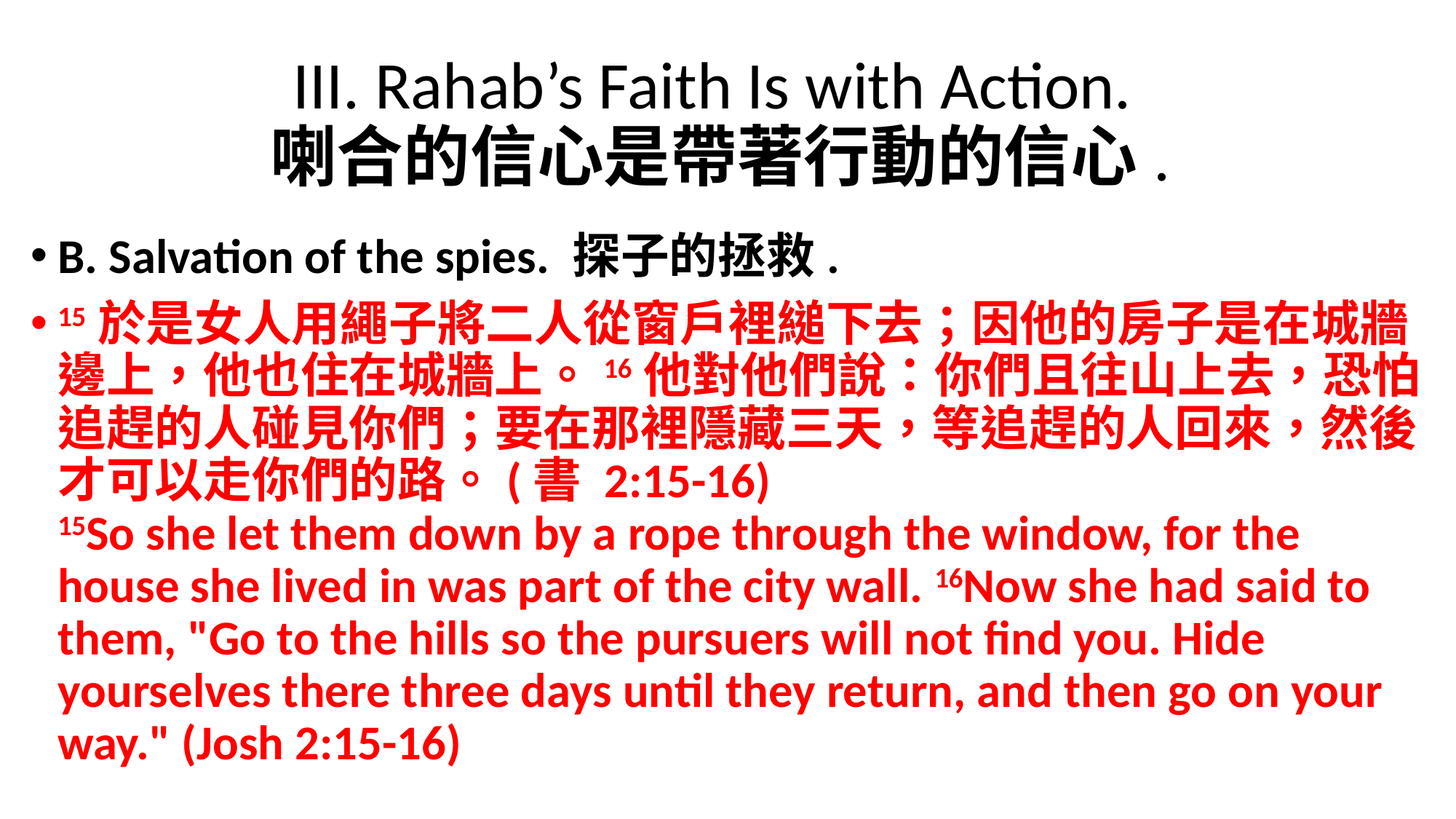

# III. Rahab’s Faith Is with Action. 喇合的信心是帶著行動的信心.
B. Salvation of the spies. 探子的拯救.
15於是女人用繩子將二人從窗戶裡縋下去；因他的房子是在城牆邊上，他也住在城牆上。16他對他們說：你們且往山上去，恐怕追趕的人碰見你們；要在那裡隱藏三天，等追趕的人回來，然後才可以走你們的路。(書 2:15-16)
15So she let them down by a rope through the window, for the house she lived in was part of the city wall. 16Now she had said to them, "Go to the hills so the pursuers will not find you. Hide yourselves there three days until they return, and then go on your way." (Josh 2:15-16)